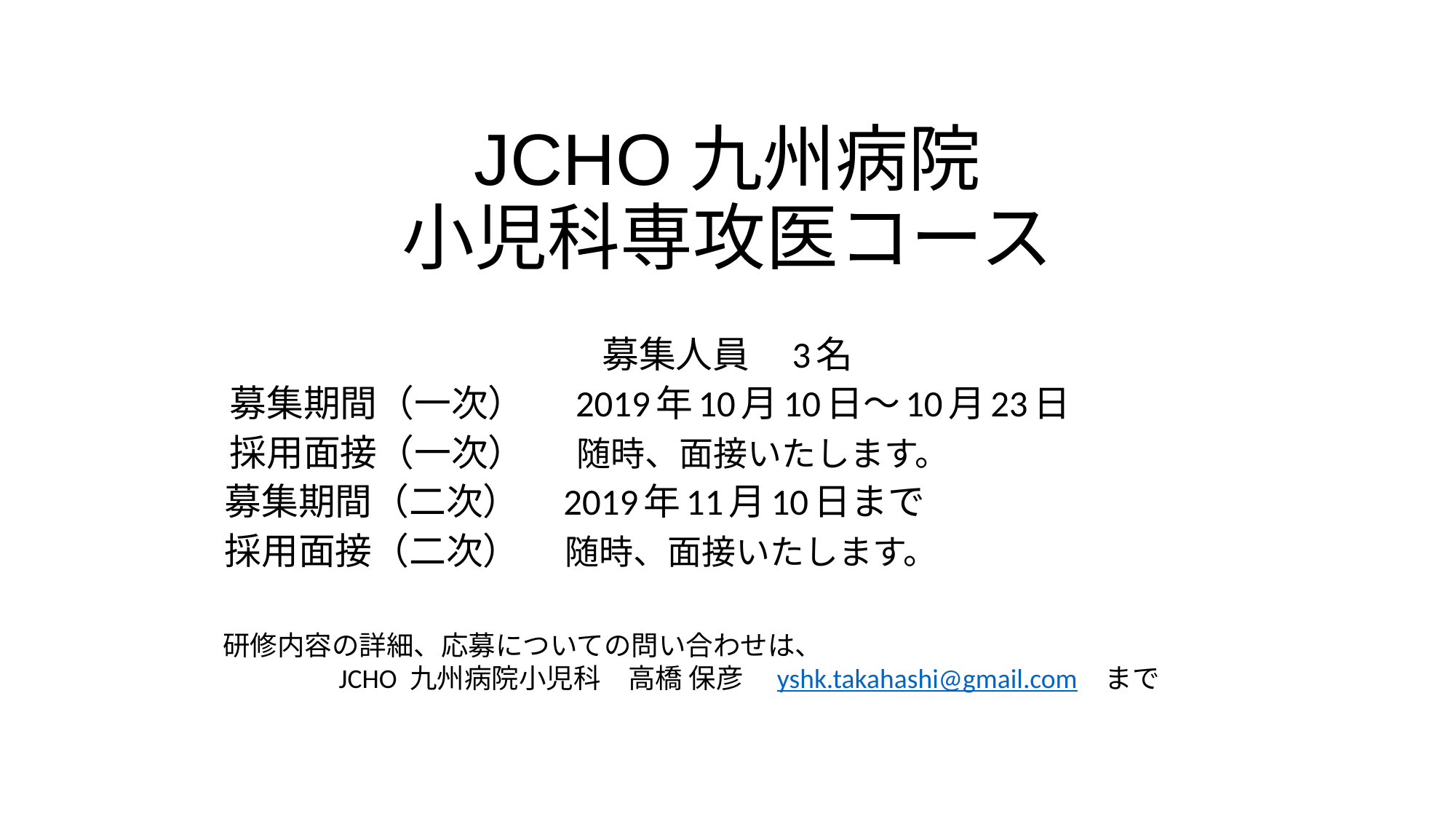

# JCHO九州病院 小児科専攻医コース
募集人員　3名
　募集期間（一次） 　2019年10月10日～10月23日
　採用面接（一次）　　随時、面接いたします。
　 募集期間（二次） 　 2019年11月10日まで
　 採用面接（二次） 　随時、面接いたします。
研修内容の詳細、応募についての問い合わせは、
　　　　JCHO 九州病院小児科　高橋 保彦　yshk.takahashi@gmail.com　まで